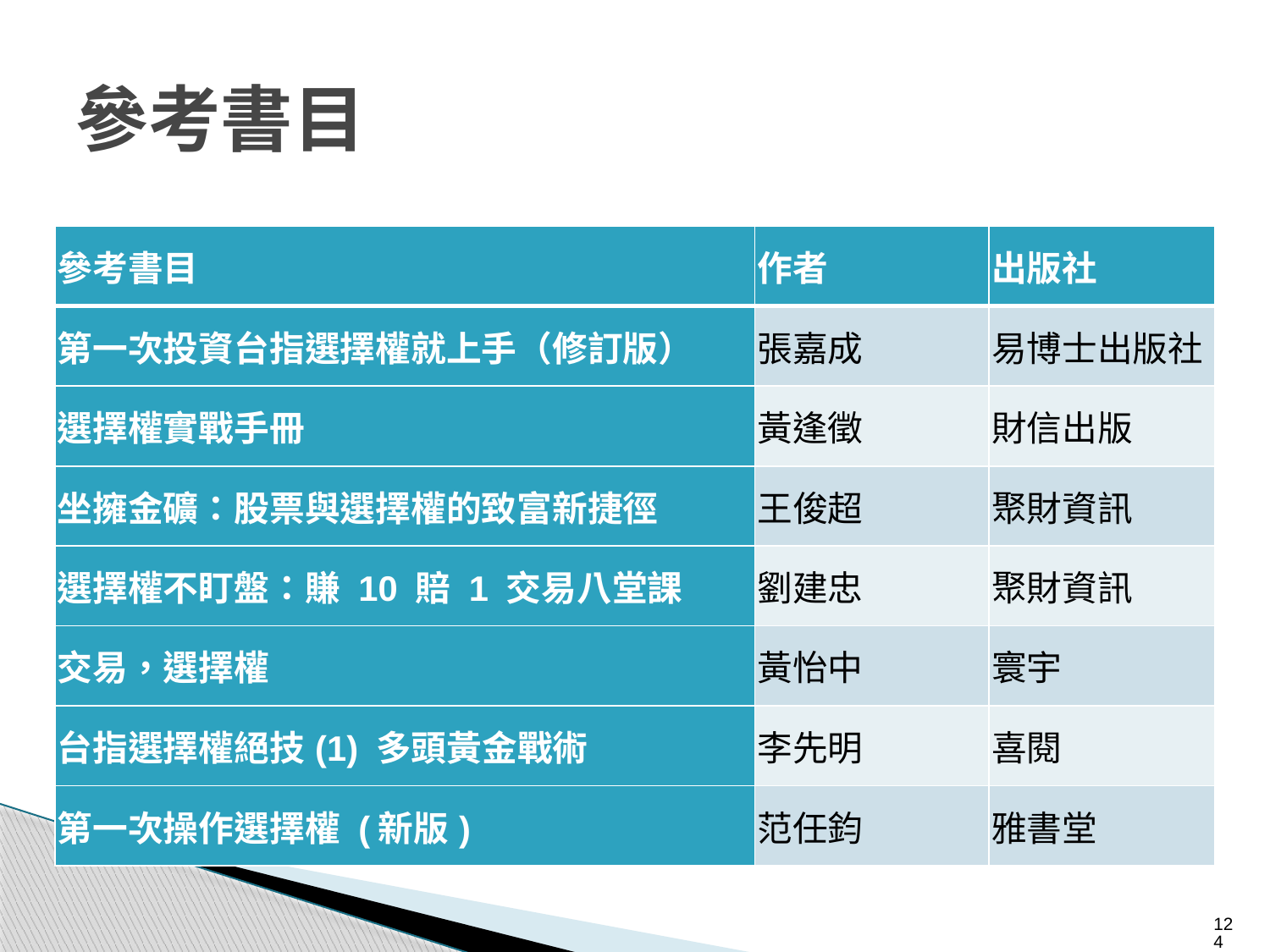

# 參考書目
| 參考書目 | 作者 | 出版社 |
| --- | --- | --- |
| 第一次投資台指選擇權就上手（修訂版） | 張嘉成 | 易博士出版社 |
| 選擇權實戰手冊 | 黃逢徵 | 財信出版 |
| 坐擁金礦：股票與選擇權的致富新捷徑 | 王俊超 | 聚財資訊 |
| 選擇權不盯盤：賺 10 賠 1 交易八堂課 | 劉建忠 | 聚財資訊 |
| 交易，選擇權 | 黃怡中 | 寰宇 |
| 台指選擇權絕技(1) 多頭黃金戰術 | 李先明 | 喜閱 |
| 第一次操作選擇權 (新版) | 范任鈞 | 雅書堂 |
124